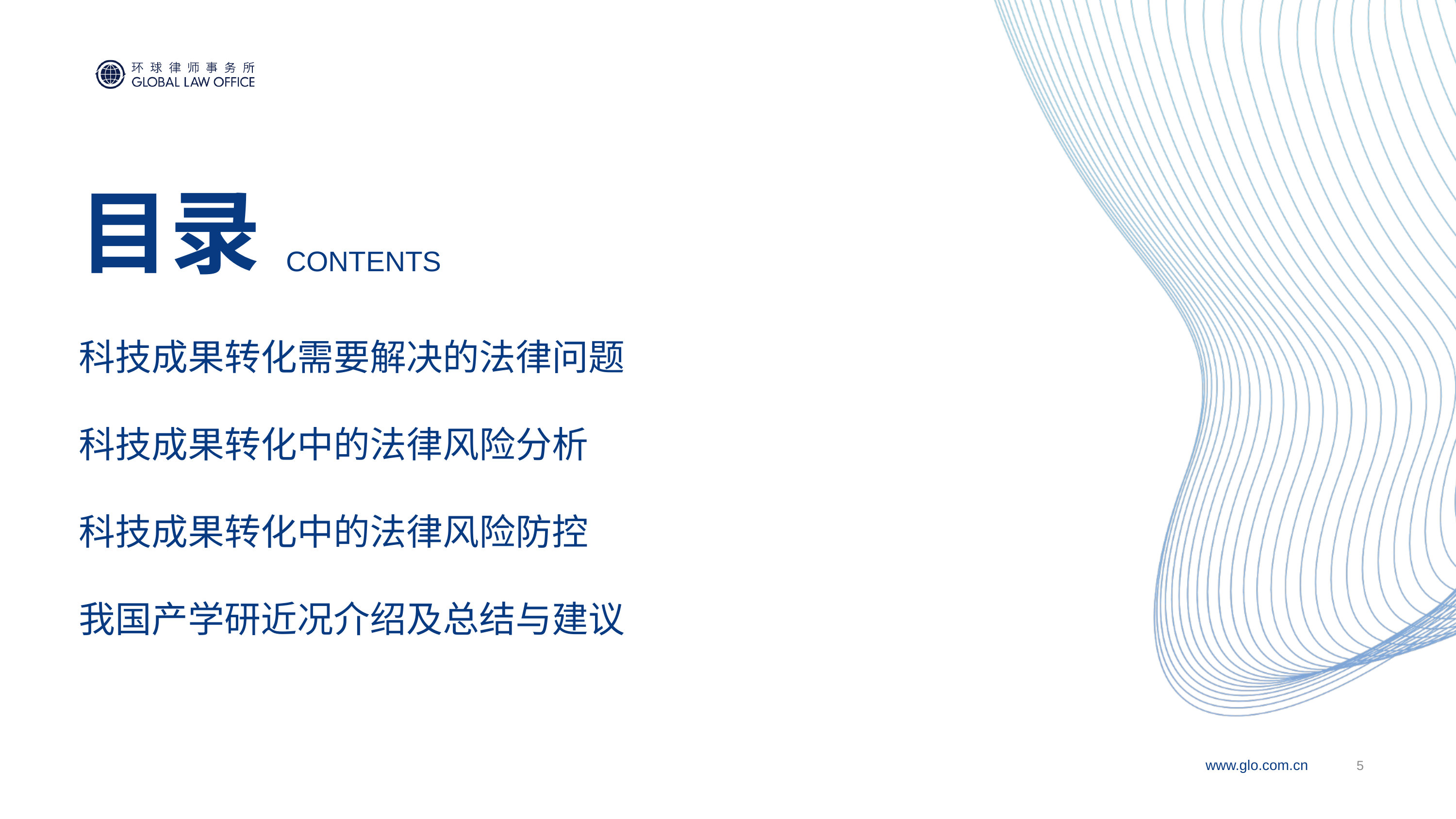

# 目录
CONTENTS
科技成果转化需要解决的法律问题

科技成果转化中的法律风险分析

科技成果转化中的法律风险防控

我国产学研近况介绍及总结与建议